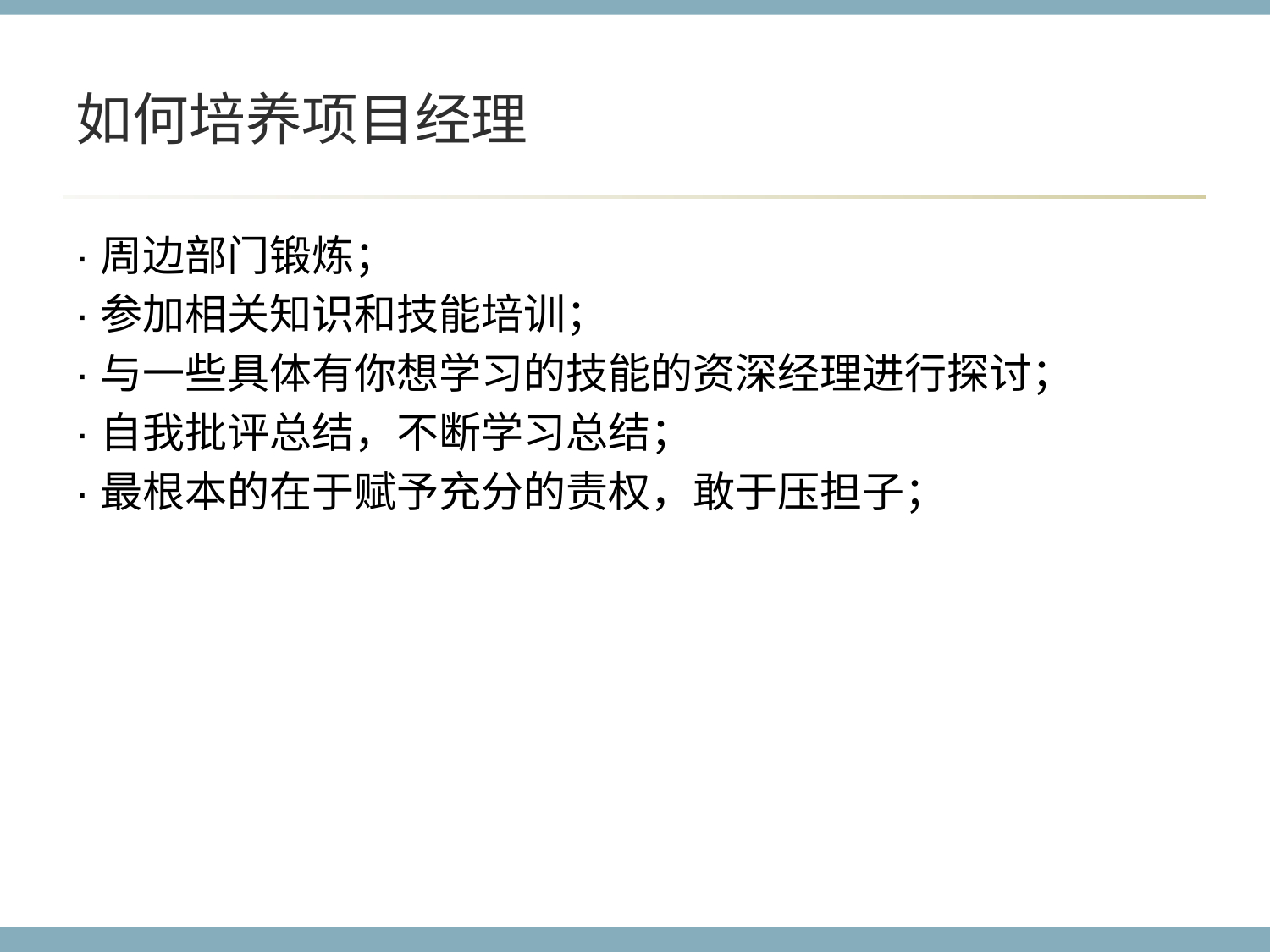

# 如何培养项目经理
·周边部门锻炼；
·参加相关知识和技能培训；
·与一些具体有你想学习的技能的资深经理进行探讨；
·自我批评总结，不断学习总结；
·最根本的在于赋予充分的责权，敢于压担子；